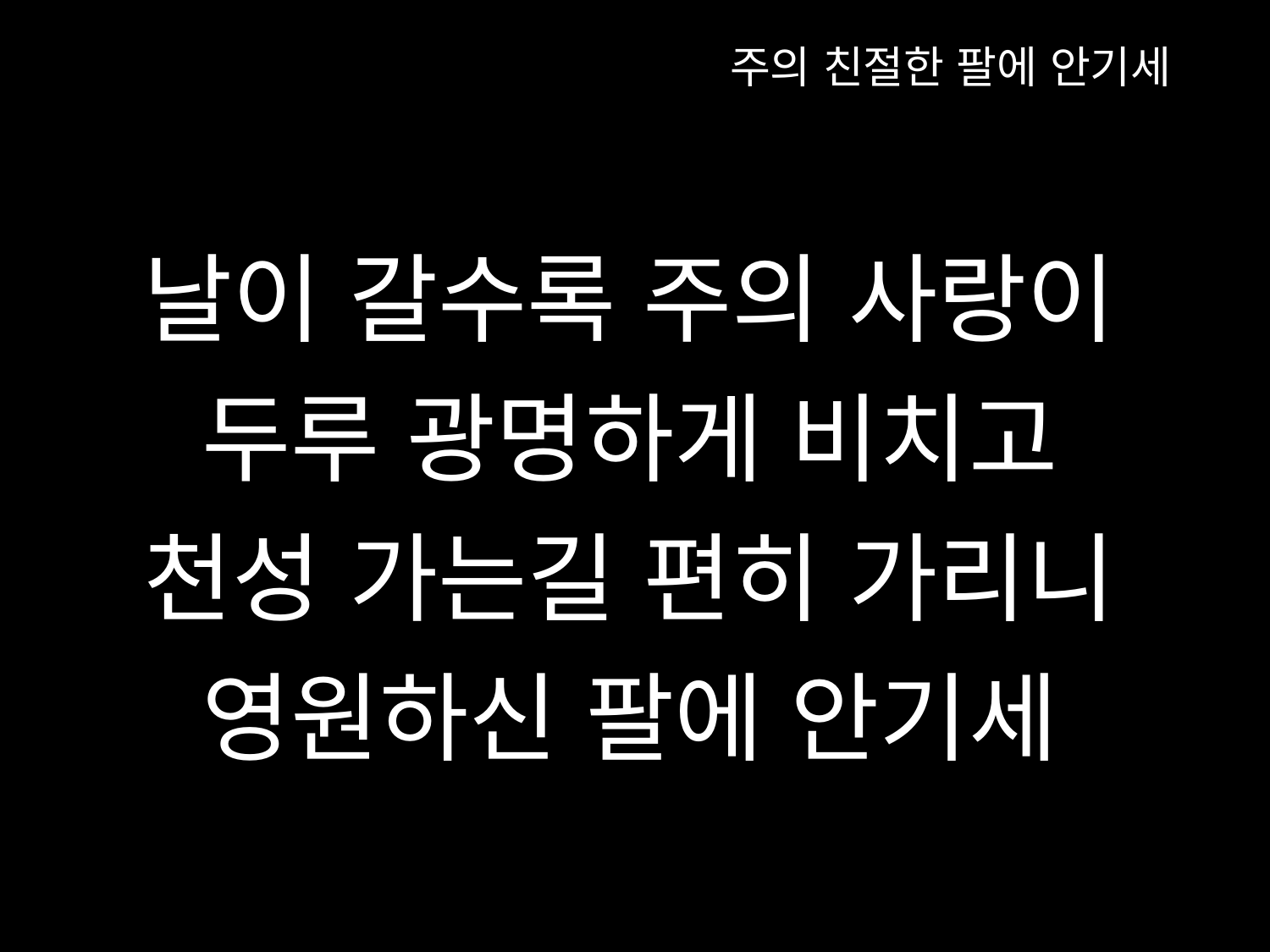

주의 친절한 팔에 안기세
날이 갈수록 주의 사랑이
두루 광명하게 비치고
천성 가는길 편히 가리니
영원하신 팔에 안기세